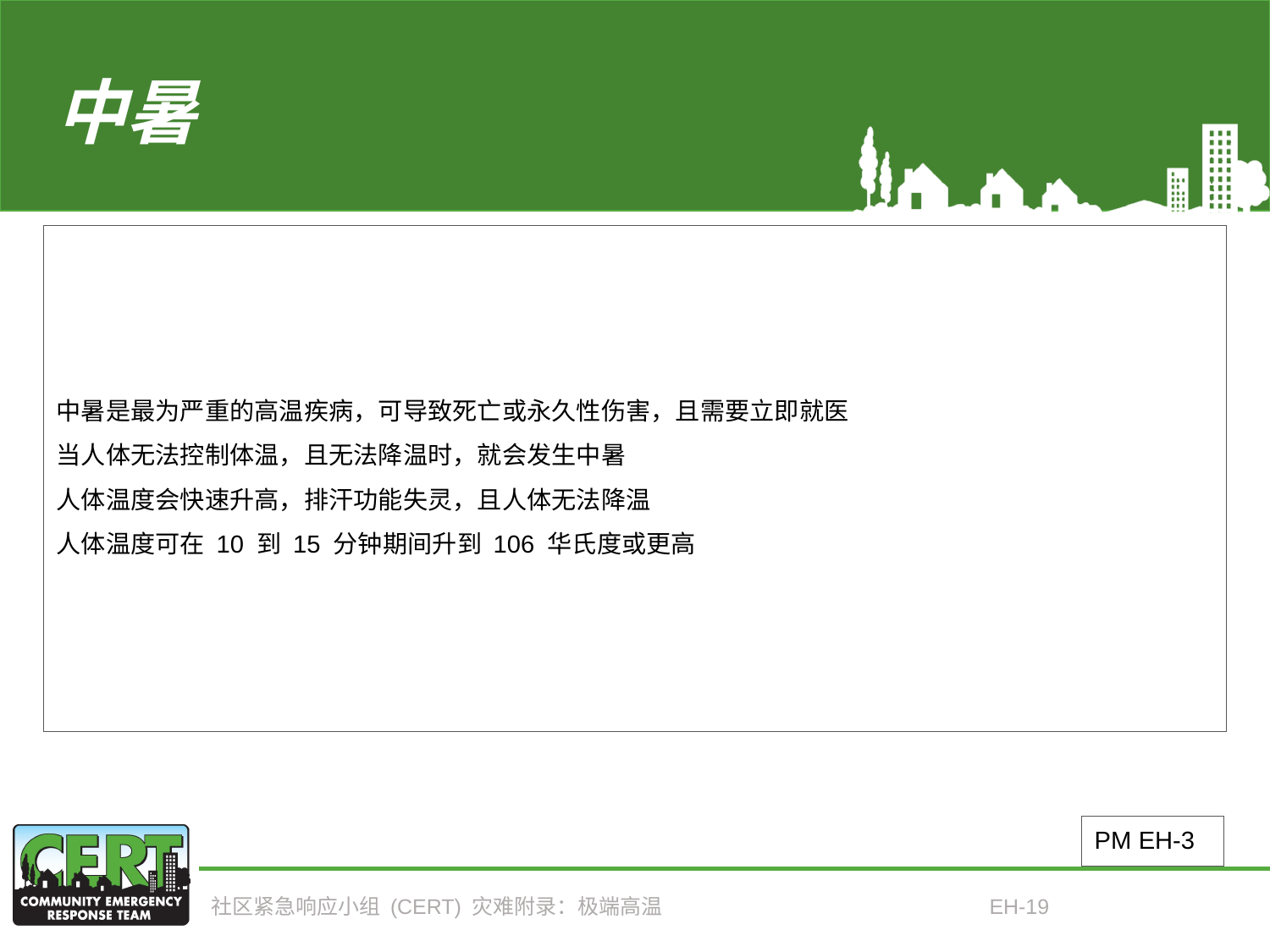

# 中暑
中暑是最为严重的高温疾病，可导致死亡或永久性伤害，且需要立即就医
当人体无法控制体温，且无法降温时，就会发生中暑
人体温度会快速升高，排汗功能失灵，且人体无法降温
人体温度可在 10 到 15 分钟期间升到 106 华氏度或更高
PM EH-3
社区紧急响应小组 (CERT) 灾难附录：极端高温
EH-19